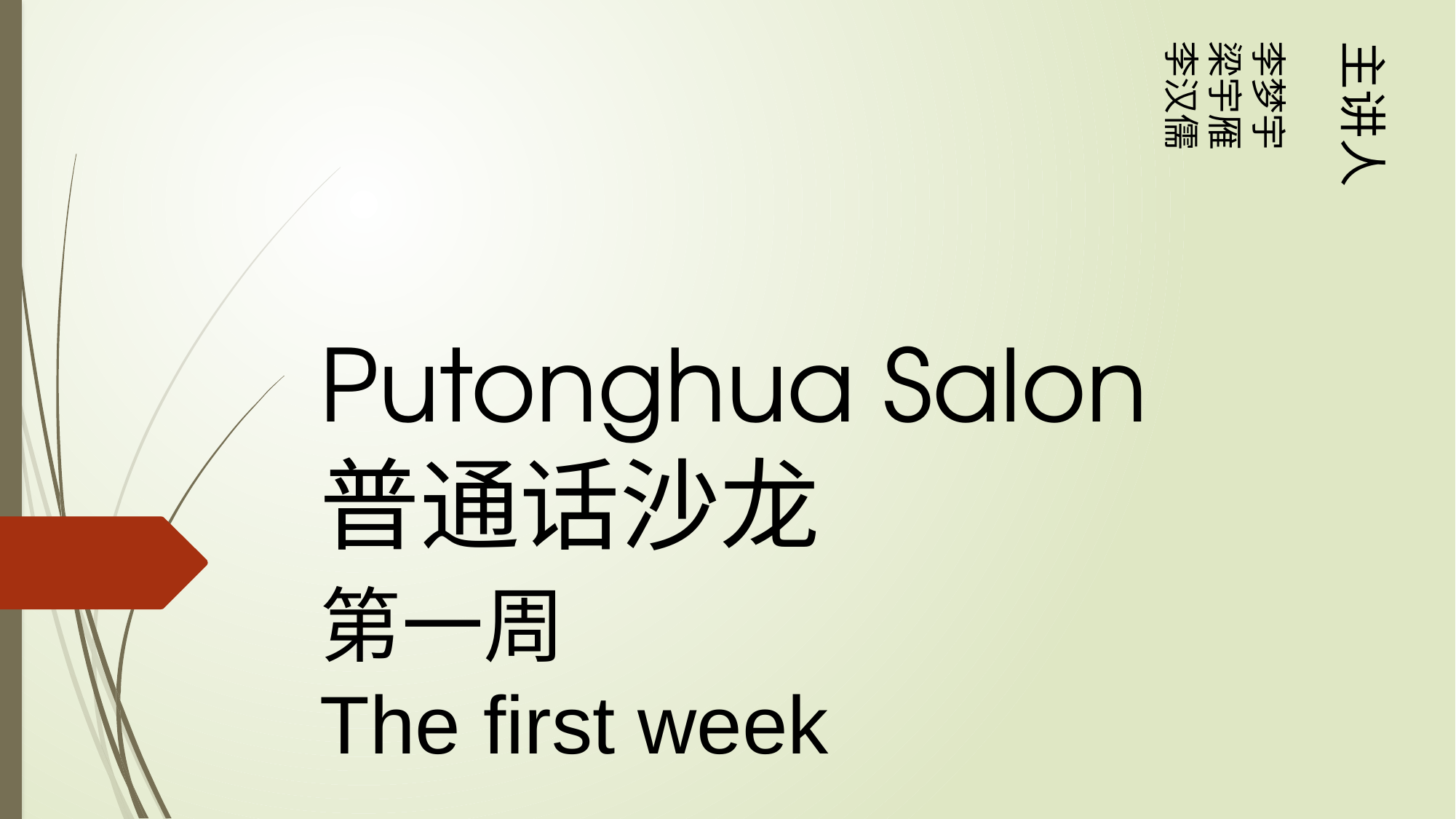

主讲人

李梦宇
梁宇雁
李汉儒
Putonghua Salon
普通话沙龙
第一周
The first week